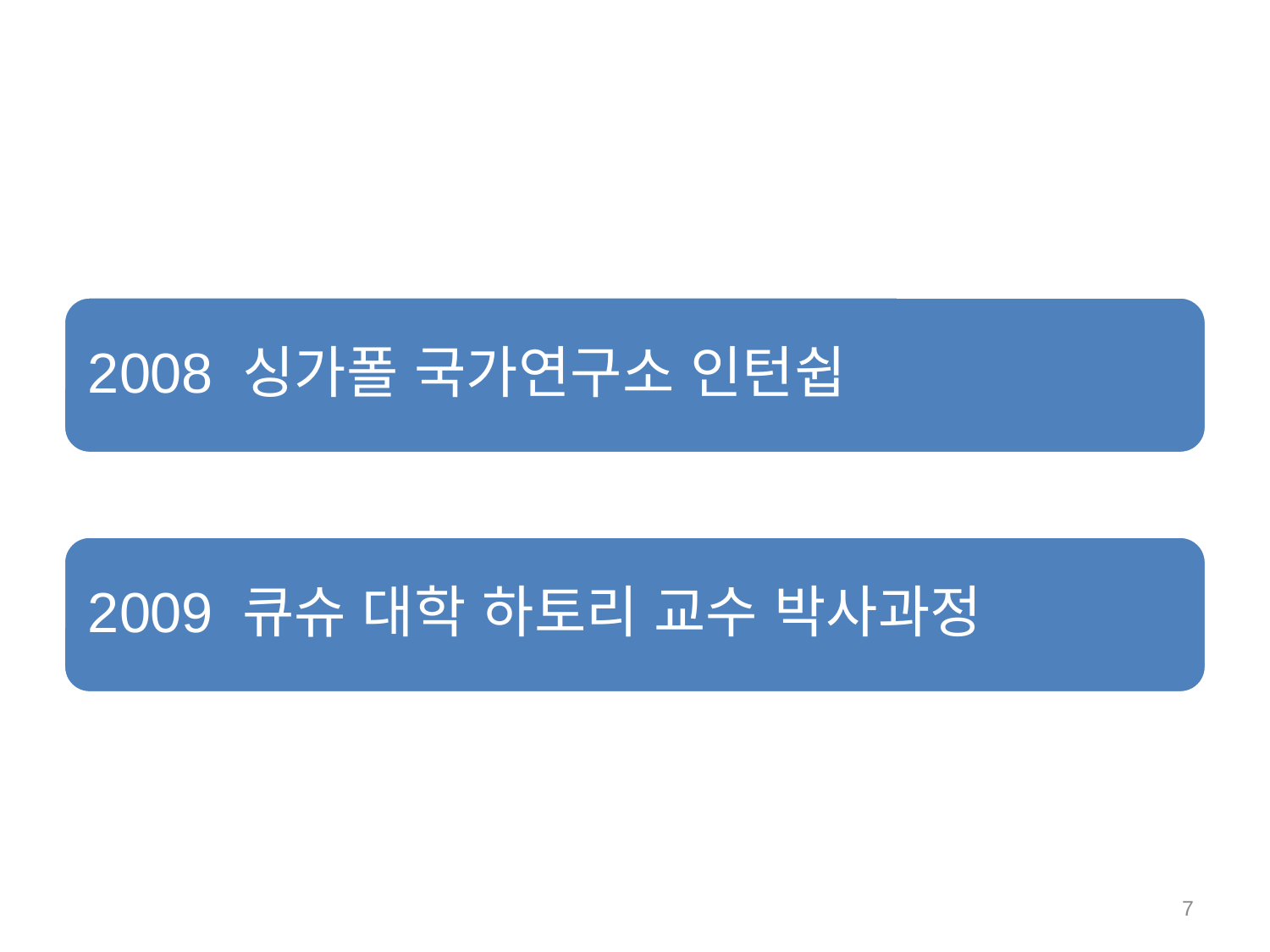

#
2008 싱가폴 국가연구소 인턴쉽

2009 큐슈 대학 하토리 교수 박사과정

7